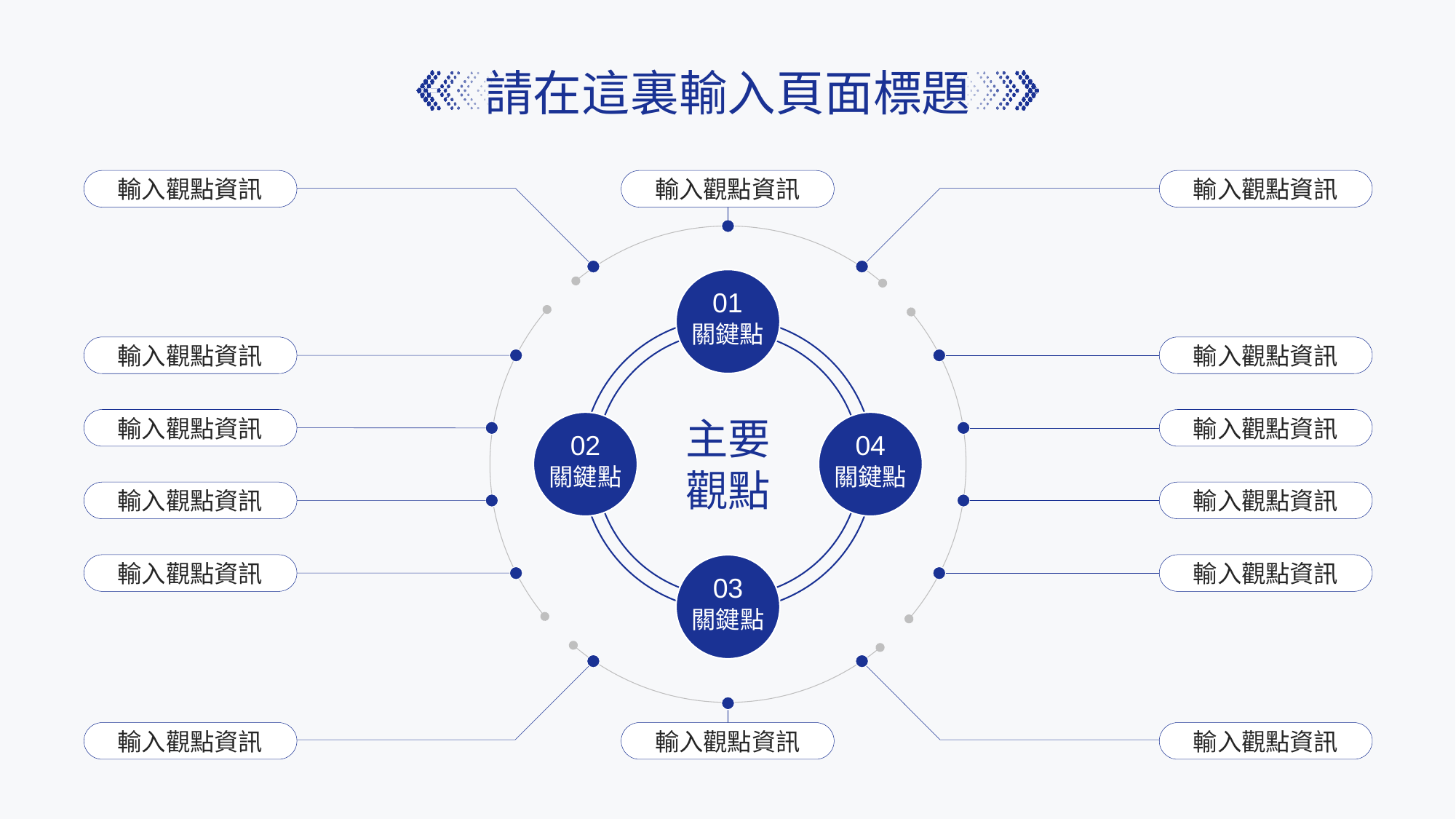

請在這裏輸入頁面標題

輸入觀點資訊
輸入觀點資訊
輸入觀點資訊

01
關鍵點

輸入觀點資訊
輸入觀點資訊

主要
觀點
輸入觀點資訊
輸入觀點資訊

02
關鍵點
04
關鍵點
輸入觀點資訊
輸入觀點資訊

輸入觀點資訊
輸入觀點資訊

03
關鍵點

輸入觀點資訊
輸入觀點資訊
輸入觀點資訊